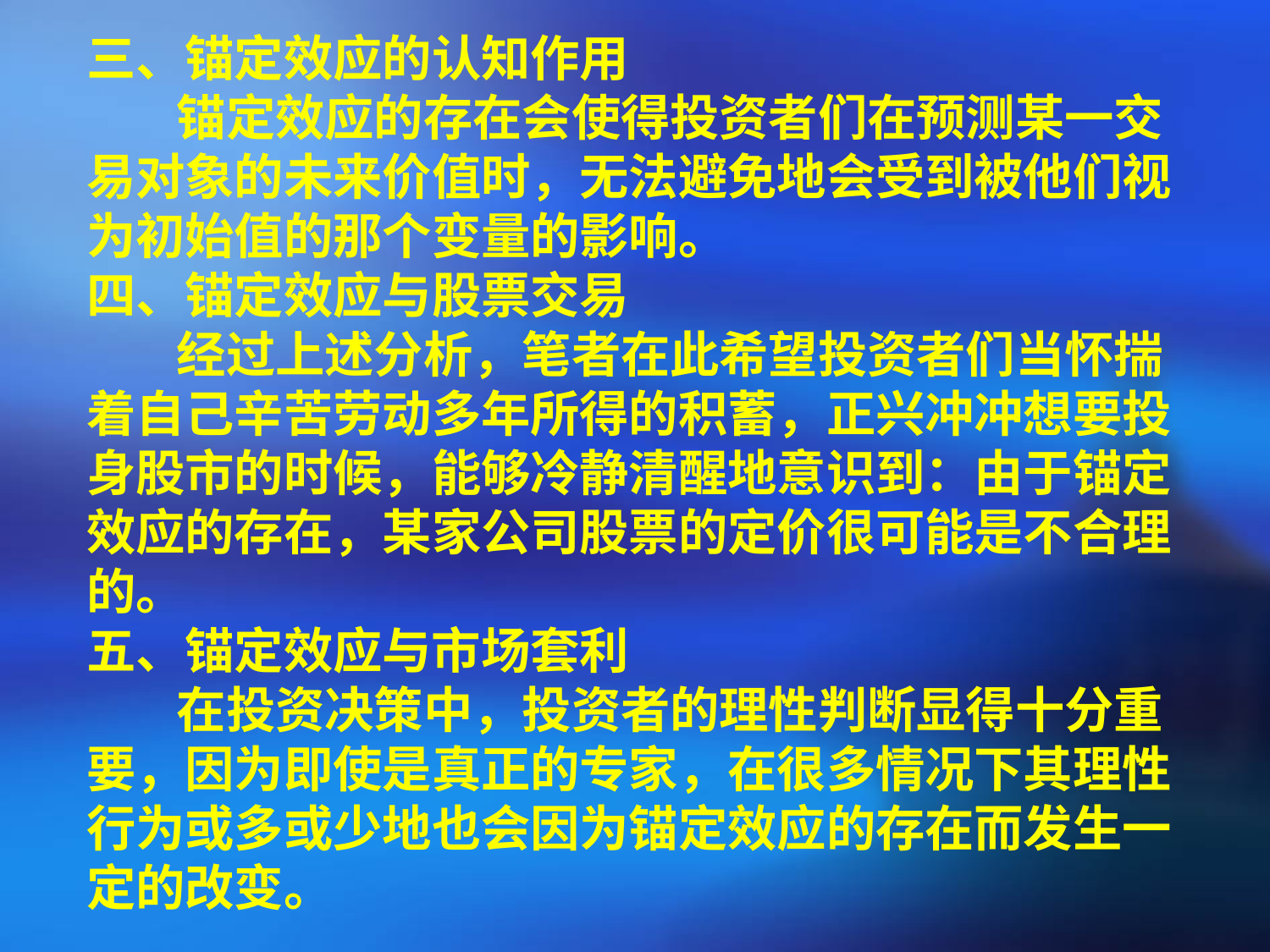

三、锚定效应的认知作用
       锚定效应的存在会使得投资者们在预测某一交易对象的未来价值时，无法避免地会受到被他们视为初始值的那个变量的影响。
四、锚定效应与股票交易
       经过上述分析，笔者在此希望投资者们当怀揣着自己辛苦劳动多年所得的积蓄，正兴冲冲想要投身股市的时候，能够冷静清醒地意识到：由于锚定效应的存在，某家公司股票的定价很可能是不合理的。
五、锚定效应与市场套利
       在投资决策中，投资者的理性判断显得十分重要，因为即使是真正的专家，在很多情况下其理性行为或多或少地也会因为锚定效应的存在而发生一定的改变。